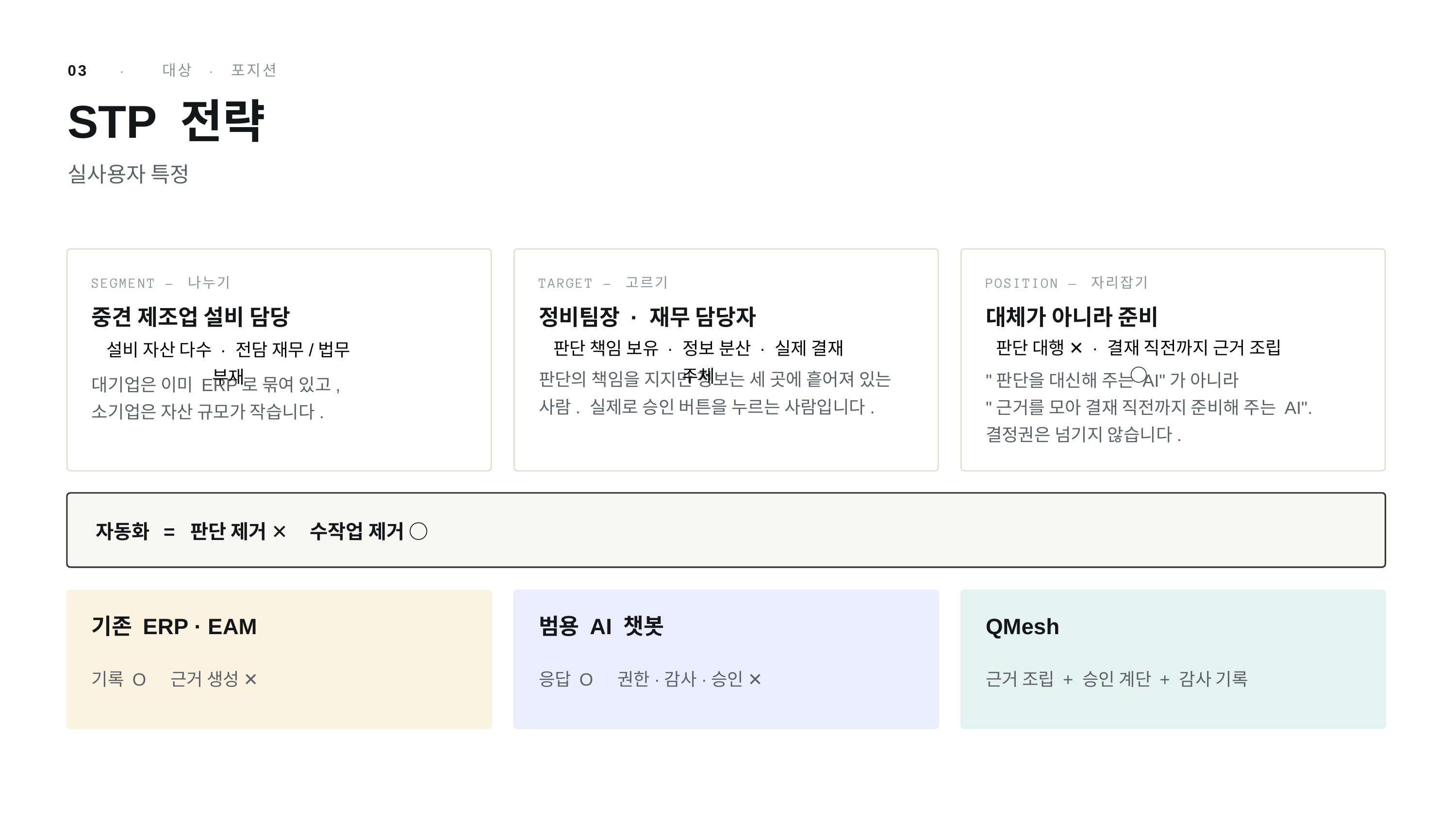

03   ·   대상 · 포지션
STP 전략
실사용자 특정

SEGMENT - 나누기

TARGET - 고르기

POSITION — 자리잡기
중견 제조업 설비 담당
정비팀장 · 재무 담당자
대체가 아니라 준비
판단 대행 ✕ · 결재 직전까지 근거 조립 ○
판단 책임 보유 · 정보 분산 · 실제 결재 주체
설비 자산 다수 · 전담 재무/법무 부재
판단의 책임을 지지만 정보는 세 곳에 흩어져 있는 사람. 실제로 승인 버튼을 누르는 사람입니다.
"판단을 대신해 주는 AI"가 아니라
"근거를 모아 결재 직전까지 준비해 주는 AI".
결정권은 넘기지 않습니다.
대기업은 이미 ERP로 묶여 있고,
소기업은 자산 규모가 작습니다.

자동화  =  판단 제거 ✕     수작업 제거 ○

기존 ERP · EAM
범용 AI 챗봇
QMesh
기록 O    근거 생성 ✕
응답 O    권한·감사·승인 ✕
근거 조립 + 승인 계단 + 감사 기록